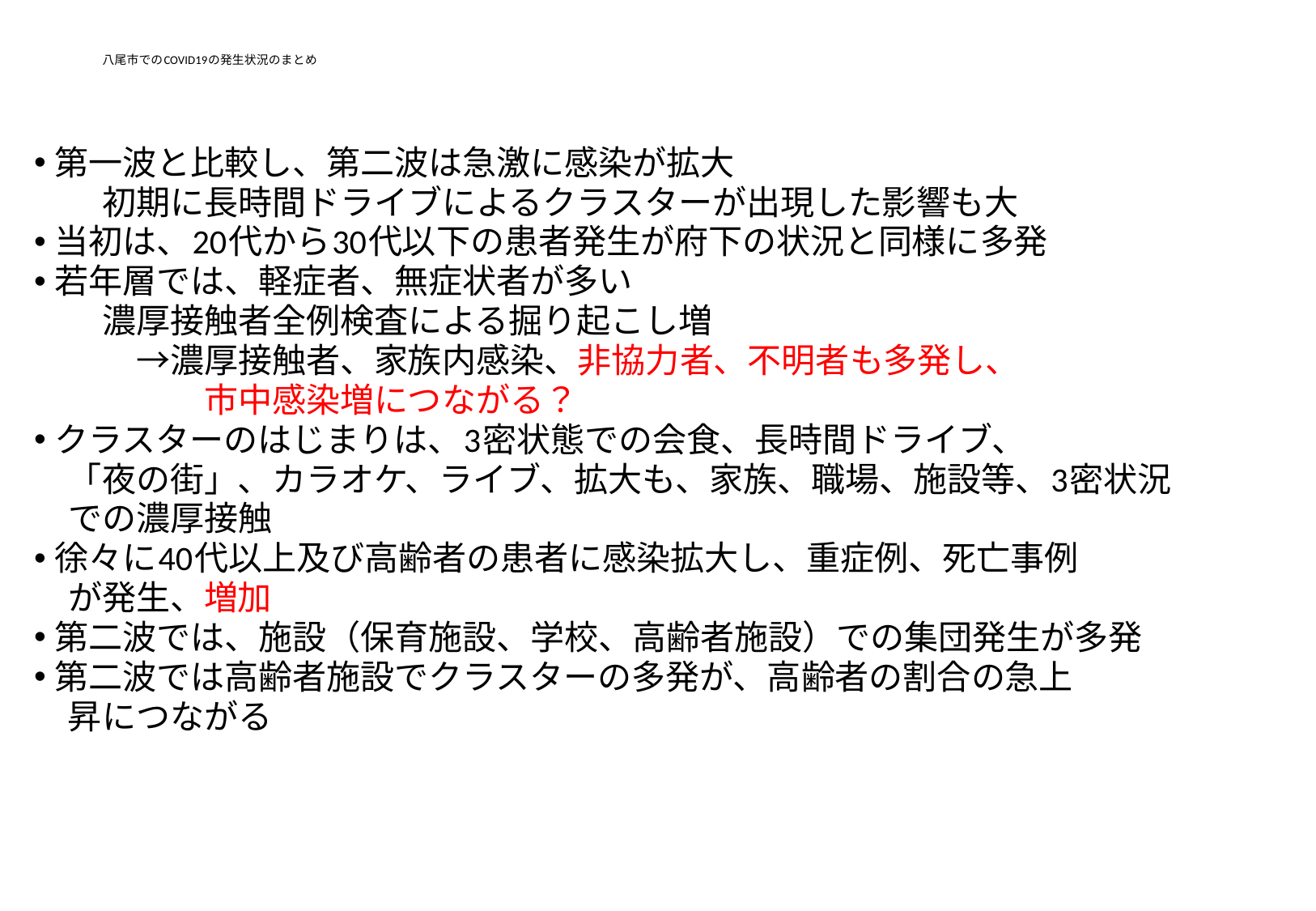

# 八尾市でのCOVID19の発生状況のまとめ
第一波と比較し、第二波は急激に感染が拡大
　　初期に長時間ドライブによるクラスターが出現した影響も大
当初は、20代から30代以下の患者発生が府下の状況と同様に多発
若年層では、軽症者、無症状者が多い
　　濃厚接触者全例検査による掘り起こし増
　　　→濃厚接触者、家族内感染、非協力者、不明者も多発し、
　　　　　市中感染増につながる？
クラスターのはじまりは、3密状態での会食、長時間ドライブ、
　「夜の街」、カラオケ、ライブ、拡大も、家族、職場、施設等、3密状況
　での濃厚接触
徐々に40代以上及び高齢者の患者に感染拡大し、重症例、死亡事例
　が発生、増加
第二波では、施設（保育施設、学校、高齢者施設）での集団発生が多発
第二波では高齢者施設でクラスターの多発が、高齢者の割合の急上
　昇につながる